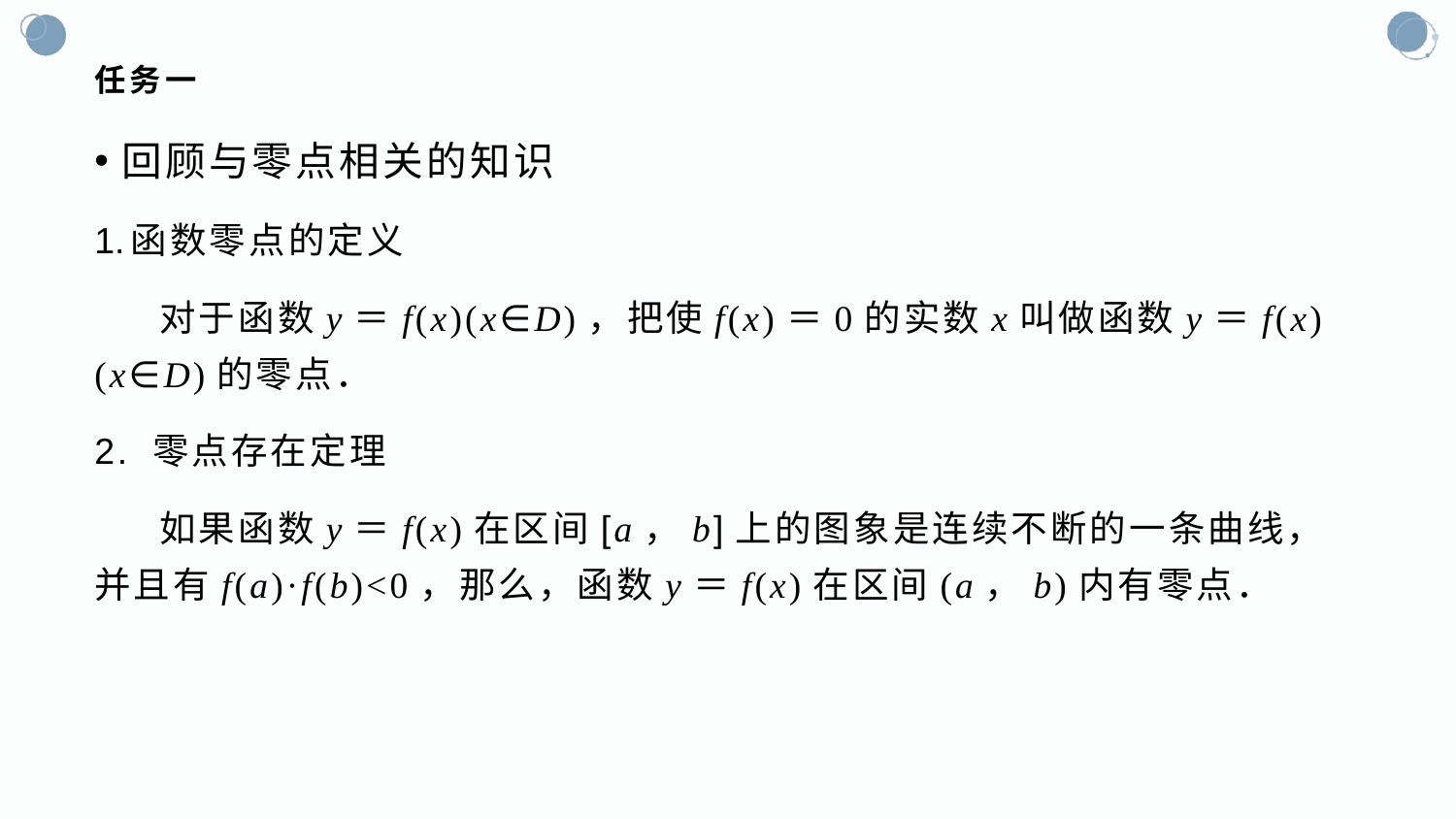

# 任务一
回顾与零点相关的知识
函数零点的定义
     对于函数y＝f(x)(x∈D)，把使f(x)＝0的实数x叫做函数y＝f(x)(x∈D)的零点．
2. 零点存在定理
     如果函数y＝f(x)在区间[a，b]上的图象是连续不断的一条曲线，并且有f(a)·f(b)<0，那么，函数y＝f(x)在区间(a，b)内有零点．